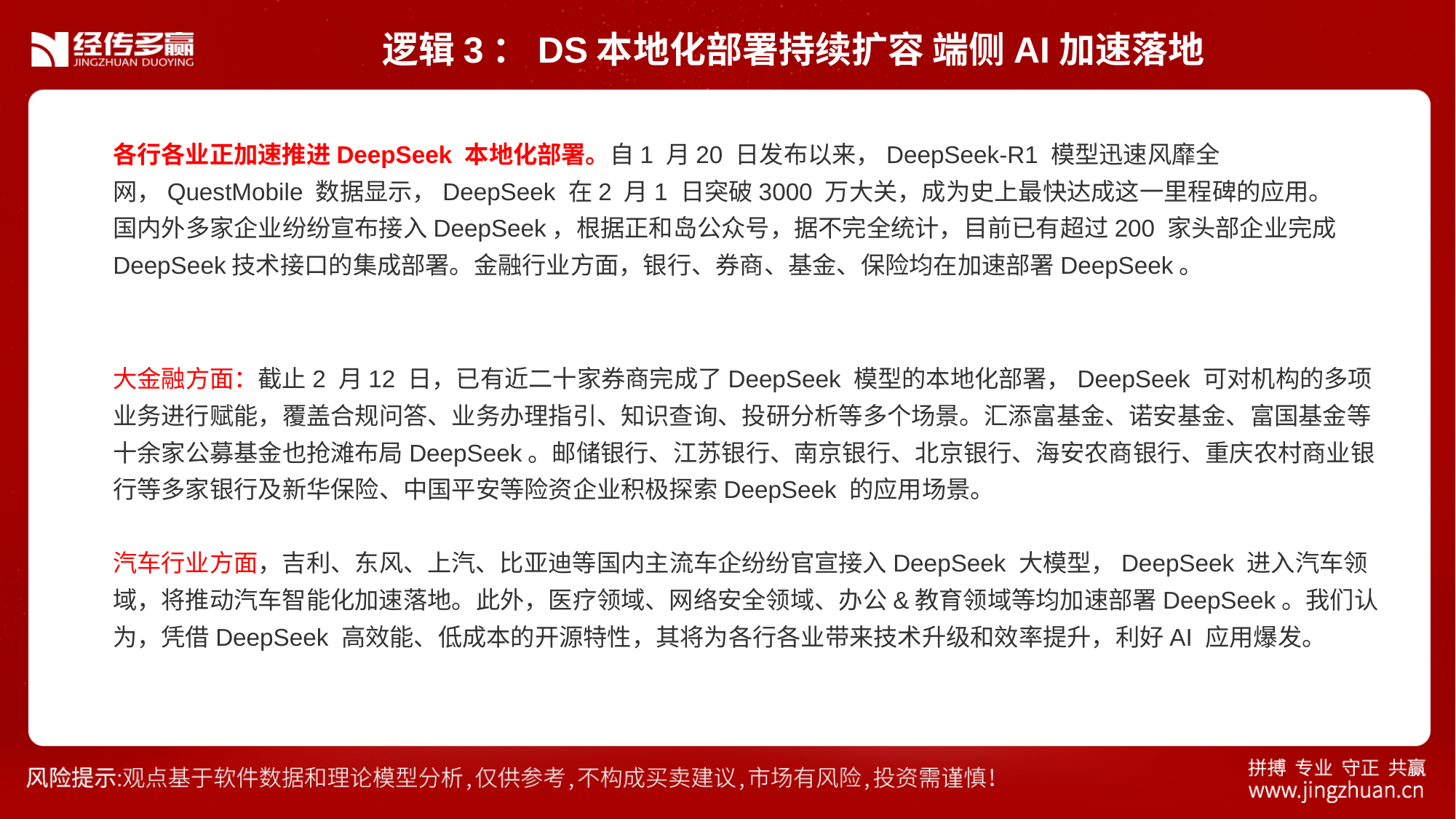

逻辑3：DS本地化部署持续扩容 端侧AI加速落地
各行各业正加速推进DeepSeek 本地化部署。自1 月20 日发布以来，DeepSeek-R1 模型迅速风靡全网，QuestMobile 数据显示，DeepSeek 在2 月1 日突破3000 万大关，成为史上最快达成这一里程碑的应用。国内外多家企业纷纷宣布接入DeepSeek，根据正和岛公众号，据不完全统计，目前已有超过200 家头部企业完成DeepSeek技术接口的集成部署。金融行业方面，银行、券商、基金、保险均在加速部署DeepSeek。
大金融方面：截止2 月12 日，已有近二十家券商完成了DeepSeek 模型的本地化部署，DeepSeek 可对机构的多项业务进行赋能，覆盖合规问答、业务办理指引、知识查询、投研分析等多个场景。汇添富基金、诺安基金、富国基金等十余家公募基金也抢滩布局DeepSeek。邮储银行、江苏银行、南京银行、北京银行、海安农商银行、重庆农村商业银行等多家银行及新华保险、中国平安等险资企业积极探索DeepSeek 的应用场景。

汽车行业方面，吉利、东风、上汽、比亚迪等国内主流车企纷纷官宣接入DeepSeek 大模型，DeepSeek 进入汽车领域，将推动汽车智能化加速落地。此外，医疗领域、网络安全领域、办公&教育领域等均加速部署DeepSeek。我们认为，凭借DeepSeek 高效能、低成本的开源特性，其将为各行各业带来技术升级和效率提升，利好AI 应用爆发。